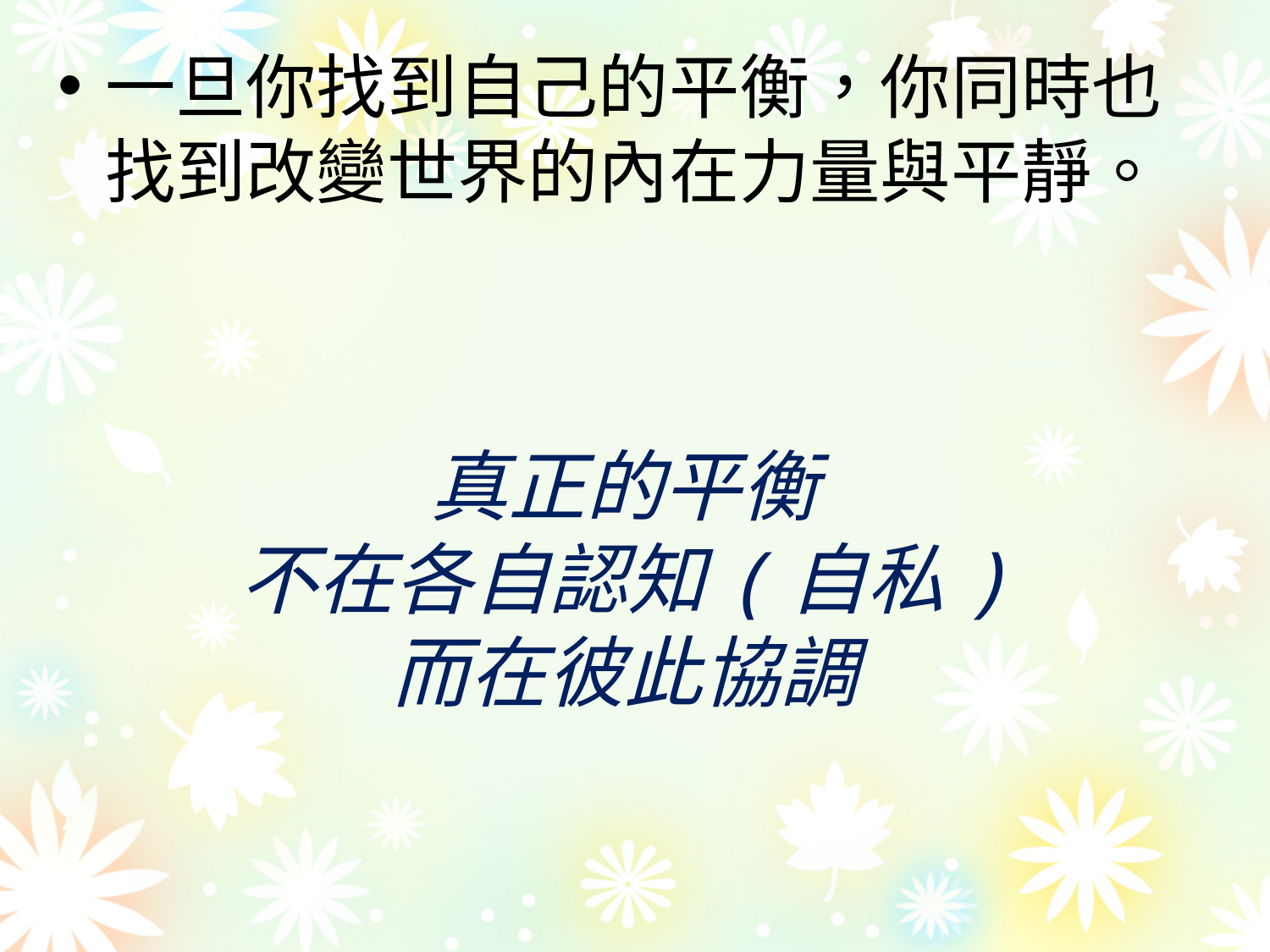

一旦你找到自己的平衡，你同時也找到改變世界的內在力量與平靜。
真正的平衡
不在各自認知(自私)
而在彼此協調